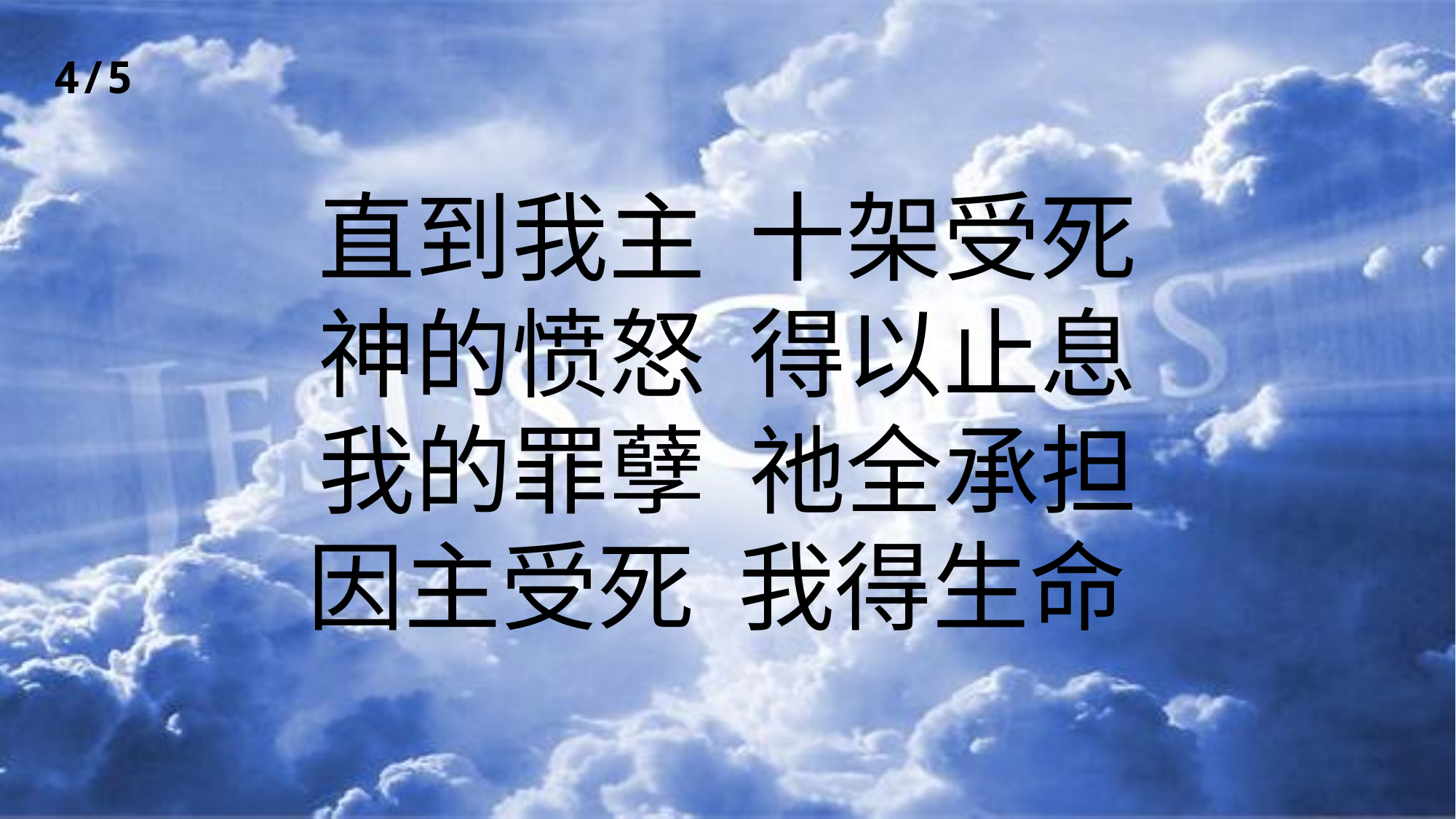

4/5
# 直到我主  十架受死 神的愤怒  得以止息 我的罪孽  祂全承担 因主受死  我得生命